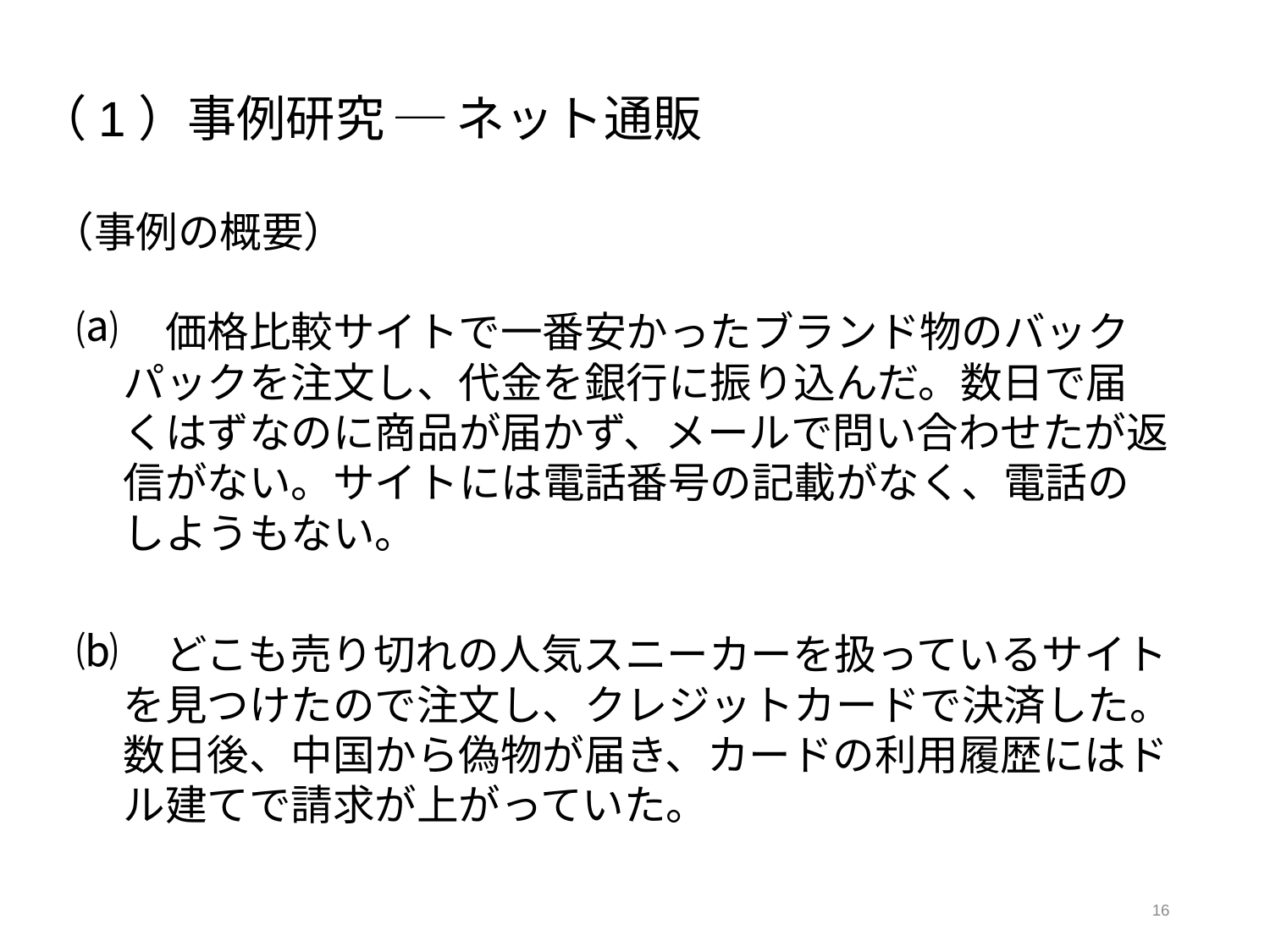

（1）事例研究 ─ ネット通販
（事例の概要）

　価格比較サイトで一番安かったブランド物のバックパックを注文し、代金を銀行に振り込んだ。数日で届くはずなのに商品が届かず、メールで問い合わせたが返信がない。サイトには電話番号の記載がなく、電話のしようもない。

　どこも売り切れの人気スニーカーを扱っているサイトを見つけたので注文し、クレジットカードで決済した。数日後、中国から偽物が届き、カードの利用履歴にはドル建てで請求が上がっていた。
16